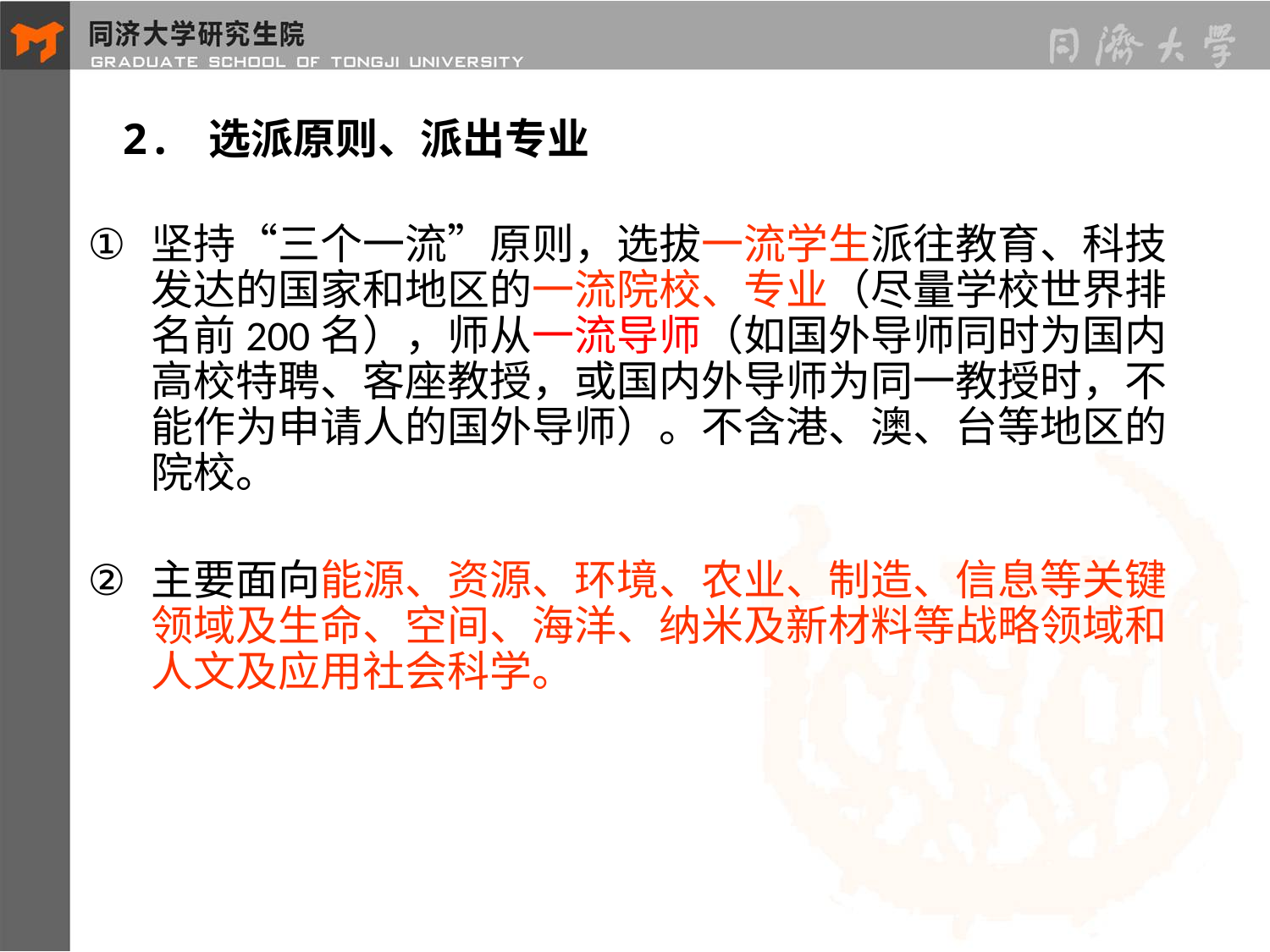

2. 选派原则、派出专业
坚持“三个一流”原则，选拔一流学生派往教育、科技发达的国家和地区的一流院校、专业（尽量学校世界排名前200名），师从一流导师（如国外导师同时为国内高校特聘、客座教授，或国内外导师为同一教授时，不能作为申请人的国外导师）。不含港、澳、台等地区的院校。

主要面向能源、资源、环境、农业、制造、信息等关键领域及生命、空间、海洋、纳米及新材料等战略领域和人文及应用社会科学。

选派原则、派出专业
6